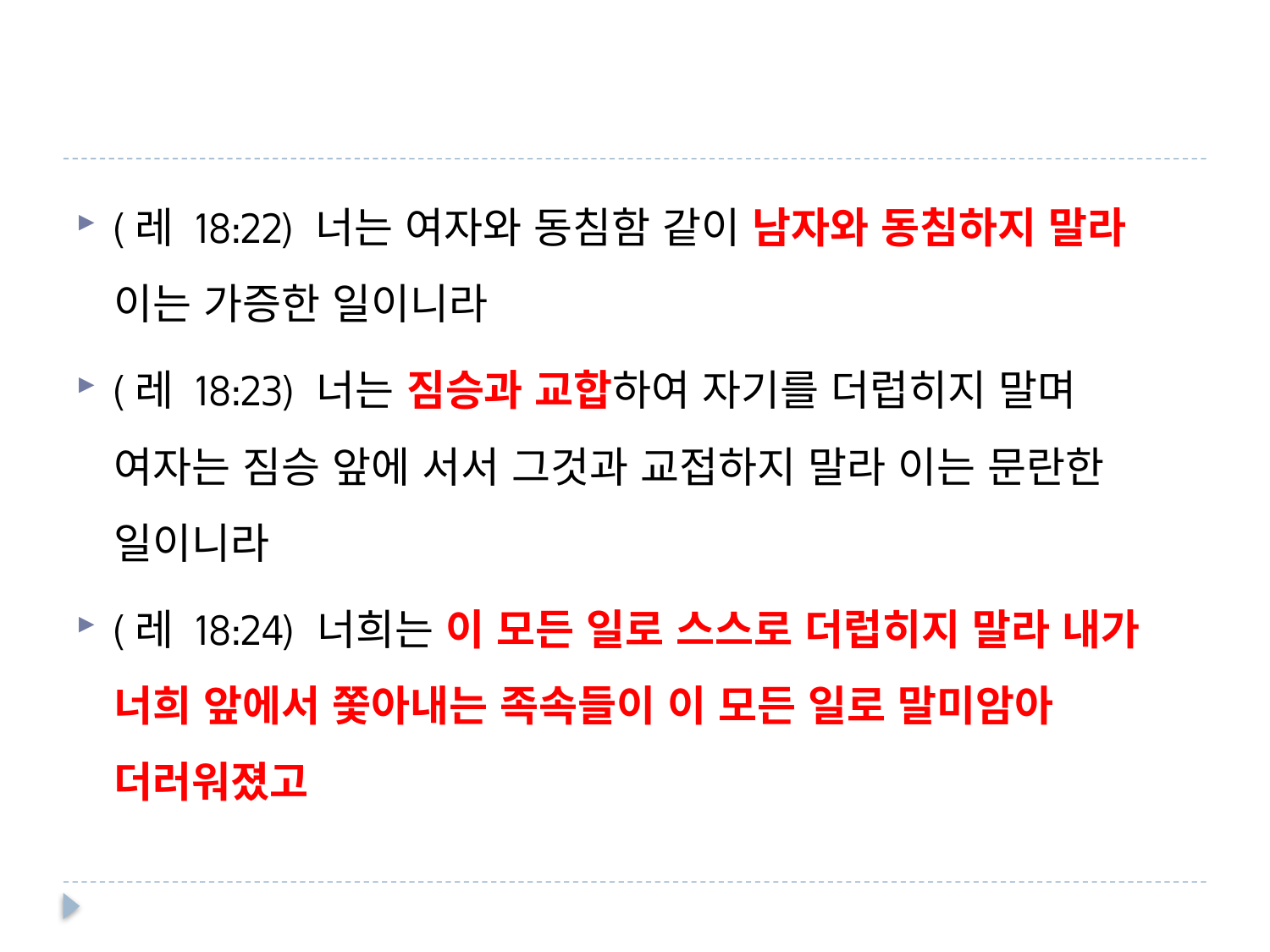

#
(레 18:22) 너는 여자와 동침함 같이 남자와 동침하지 말라 이는 가증한 일이니라
(레 18:23) 너는 짐승과 교합하여 자기를 더럽히지 말며 여자는 짐승 앞에 서서 그것과 교접하지 말라 이는 문란한 일이니라
(레 18:24) 너희는 이 모든 일로 스스로 더럽히지 말라 내가 너희 앞에서 쫓아내는 족속들이 이 모든 일로 말미암아 더러워졌고